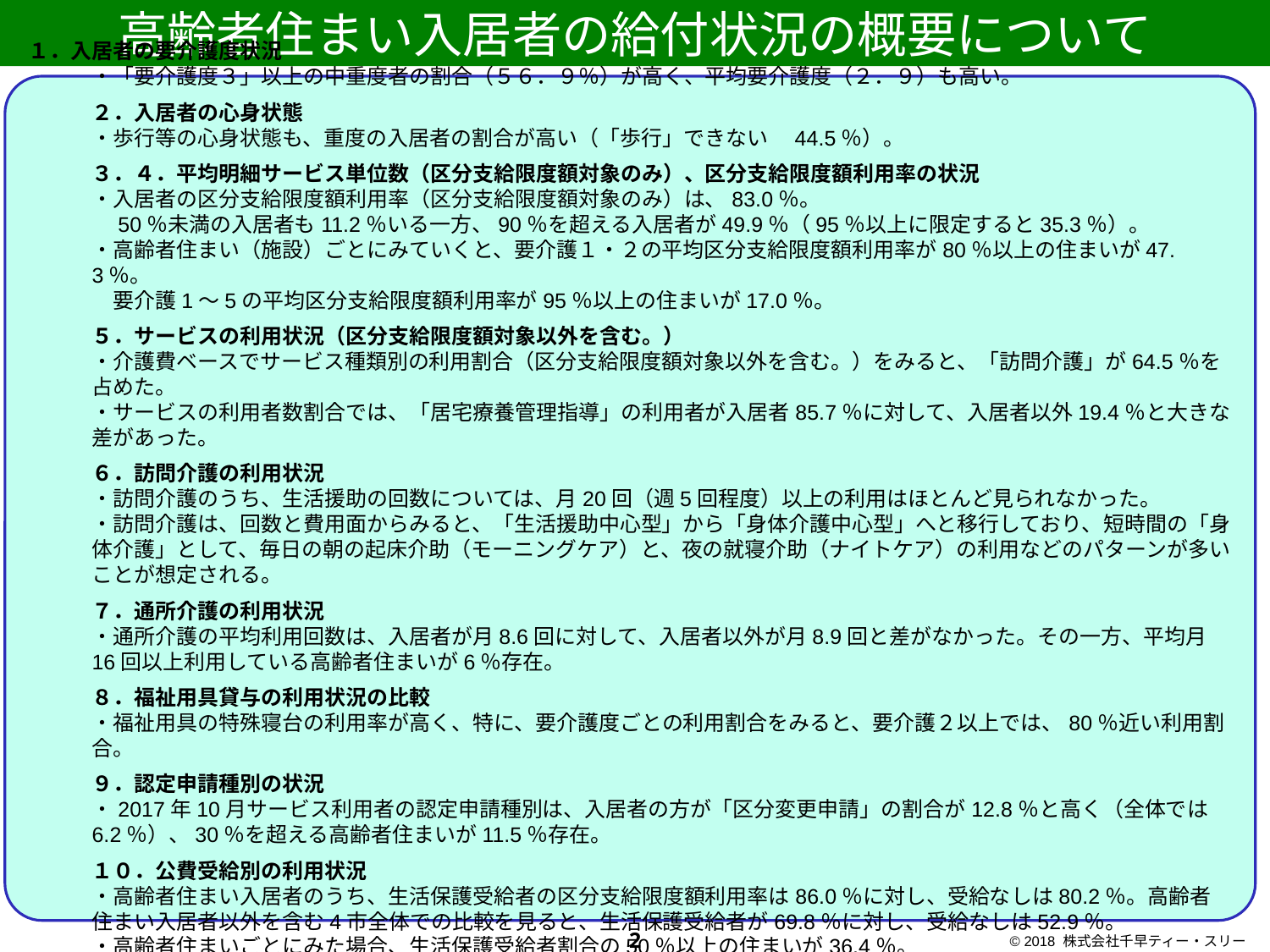

高齢者住まい入居者の給付状況の概要について
１．入居者の要介護度状況
・「要介護度３」以上の中重度者の割合（５６．９％）が高く、平均要介護度（２．９）も高い。
２．入居者の心身状態
・歩行等の心身状態も、重度の入居者の割合が高い（「歩行」できない　44.5％）。
３．４．平均明細サービス単位数（区分支給限度額対象のみ）、区分支給限度額利用率の状況
・入居者の区分支給限度額利用率（区分支給限度額対象のみ）は、83.0％。
　50％未満の入居者も11.2％いる一方、90％を超える入居者が49.9％（95％以上に限定すると35.3％）。
・高齢者住まい（施設）ごとにみていくと、要介護１・２の平均区分支給限度額利用率が80％以上の住まいが47.3％。
　要介護1～5の平均区分支給限度額利用率が95％以上の住まいが17.0％。
５．サービスの利用状況（区分支給限度額対象以外を含む。）
・介護費ベースでサービス種類別の利用割合（区分支給限度額対象以外を含む。）をみると、「訪問介護」が64.5％を占めた。
・サービスの利用者数割合では、「居宅療養管理指導」の利用者が入居者85.7％に対して、入居者以外19.4％と大きな差があった。
６．訪問介護の利用状況
・訪問介護のうち、生活援助の回数については、月20回（週5回程度）以上の利用はほとんど見られなかった。
・訪問介護は、回数と費用面からみると、「生活援助中心型」から「身体介護中心型」へと移行しており、短時間の「身体介護」として、毎日の朝の起床介助（モーニングケア）と、夜の就寝介助（ナイトケア）の利用などのパターンが多いことが想定される。
７．通所介護の利用状況
・通所介護の平均利用回数は、入居者が月8.6回に対して、入居者以外が月8.9回と差がなかった。その一方、平均月16回以上利用している高齢者住まいが6％存在。
８．福祉用具貸与の利用状況の比較
・福祉用具の特殊寝台の利用率が高く、特に、要介護度ごとの利用割合をみると、要介護２以上では、80％近い利用割合。
９．認定申請種別の状況
・2017年10月サービス利用者の認定申請種別は、入居者の方が「区分変更申請」の割合が12.8％と高く（全体では6.2％）、30％を超える高齢者住まいが11.5％存在。
１０．公費受給別の利用状況
・高齢者住まい入居者のうち、生活保護受給者の区分支給限度額利用率は86.0％に対し、受給なしは80.2％。高齢者住まい入居者以外を含む4市全体での比較を見ると、生活保護受給者が69.8％に対し、受給なしは52.9％。
・高齢者住まいごとにみた場合、生活保護受給者割合の50％以上の住まいが36.4％。
2
© 2018 株式会社千早ティー・スリー